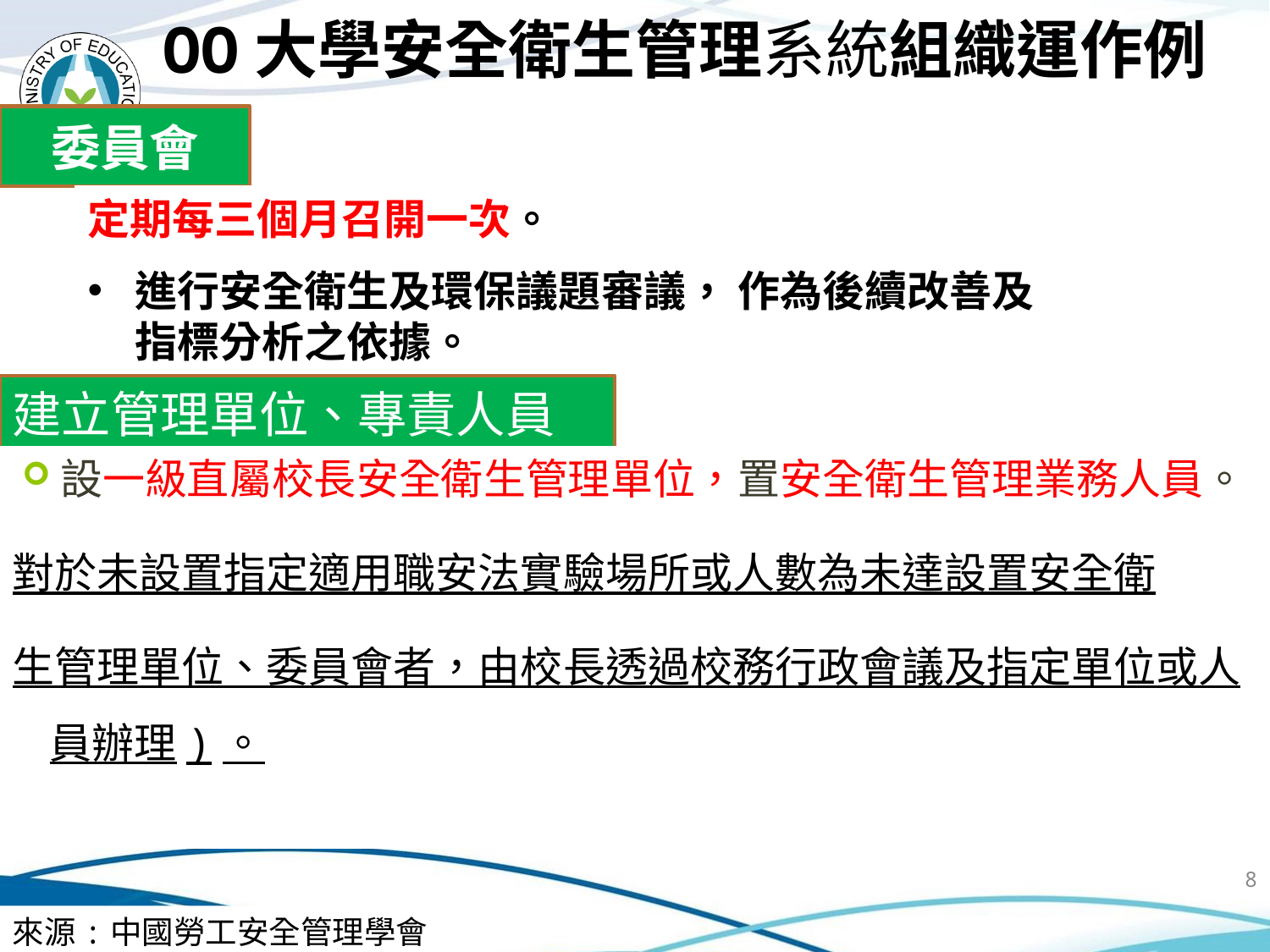

OO大學安全衛生管理系統組織運作例
# 委員會
定期每三個月召開一次。
進行安全衛生及環保議題審議， 作為後續改善及指標分析之依據。
建立管理單位、專責人員
設一級直屬校長安全衛生管理單位，置安全衛生管理業務人員。
對於未設置指定適用職安法實驗場所或人數為未達設置安全衛
生管理單位、委員會者，由校長透過校務行政會議及指定單位或人員辦理)。
8
來源:中國勞工安全管理學會